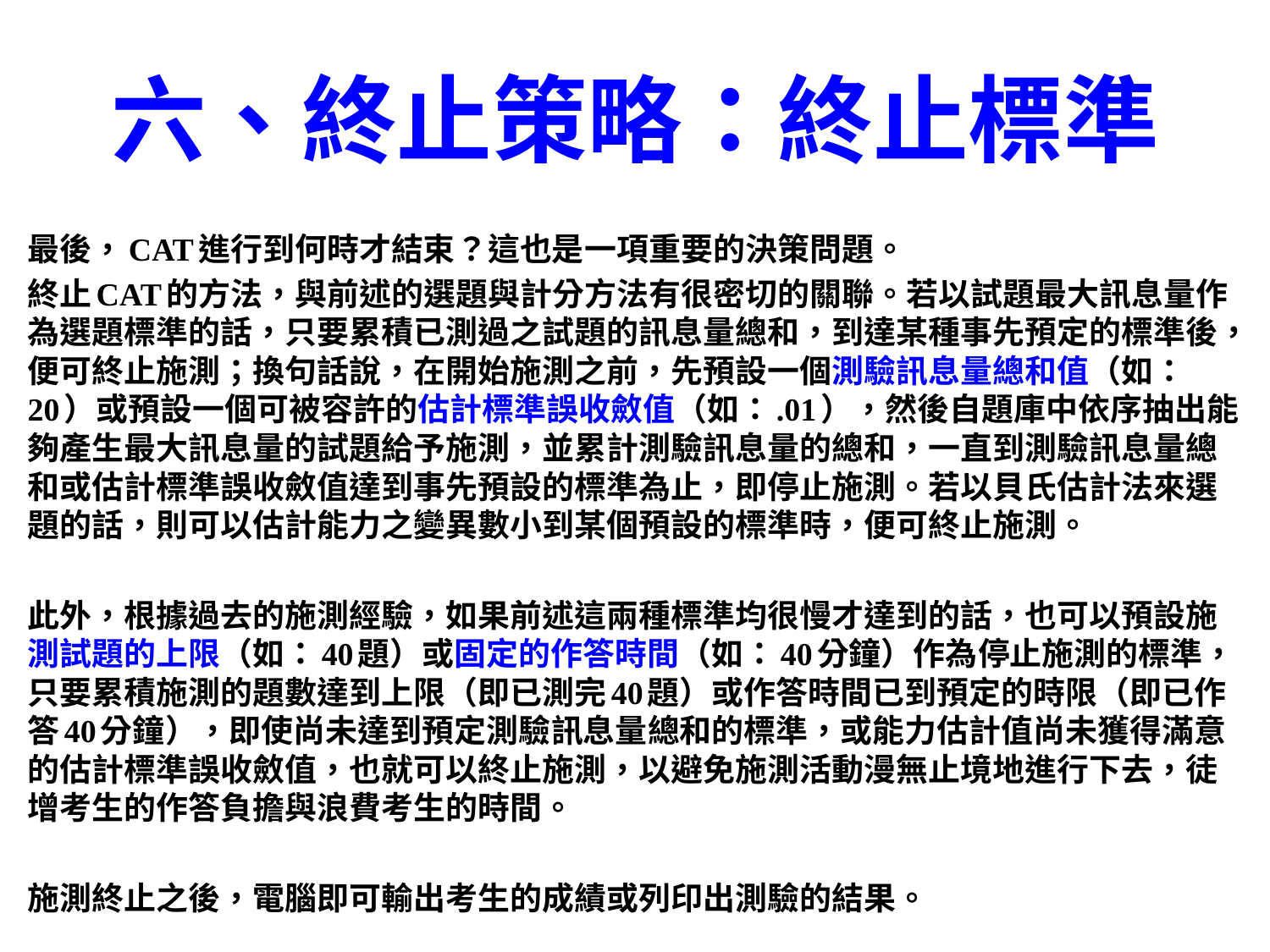

# 六、終止策略：終止標準
最後，CAT進行到何時才結束？這也是一項重要的決策問題。
終止CAT的方法，與前述的選題與計分方法有很密切的關聯。若以試題最大訊息量作為選題標準的話，只要累積已測過之試題的訊息量總和，到達某種事先預定的標準後，便可終止施測；換句話說，在開始施測之前，先預設一個測驗訊息量總和值（如：20）或預設一個可被容許的估計標準誤收斂值（如：.01），然後自題庫中依序抽出能夠產生最大訊息量的試題給予施測，並累計測驗訊息量的總和，一直到測驗訊息量總和或估計標準誤收斂值達到事先預設的標準為止，即停止施測。若以貝氏估計法來選題的話，則可以估計能力之變異數小到某個預設的標準時，便可終止施測。

此外，根據過去的施測經驗，如果前述這兩種標準均很慢才達到的話，也可以預設施測試題的上限（如：40題）或固定的作答時間（如：40分鐘）作為停止施測的標準，只要累積施測的題數達到上限（即已測完40題）或作答時間已到預定的時限（即已作答40分鐘），即使尚未達到預定測驗訊息量總和的標準，或能力估計值尚未獲得滿意的估計標準誤收斂值，也就可以終止施測，以避免施測活動漫無止境地進行下去，徒增考生的作答負擔與浪費考生的時間。

施測終止之後，電腦即可輸出考生的成績或列印出測驗的結果。